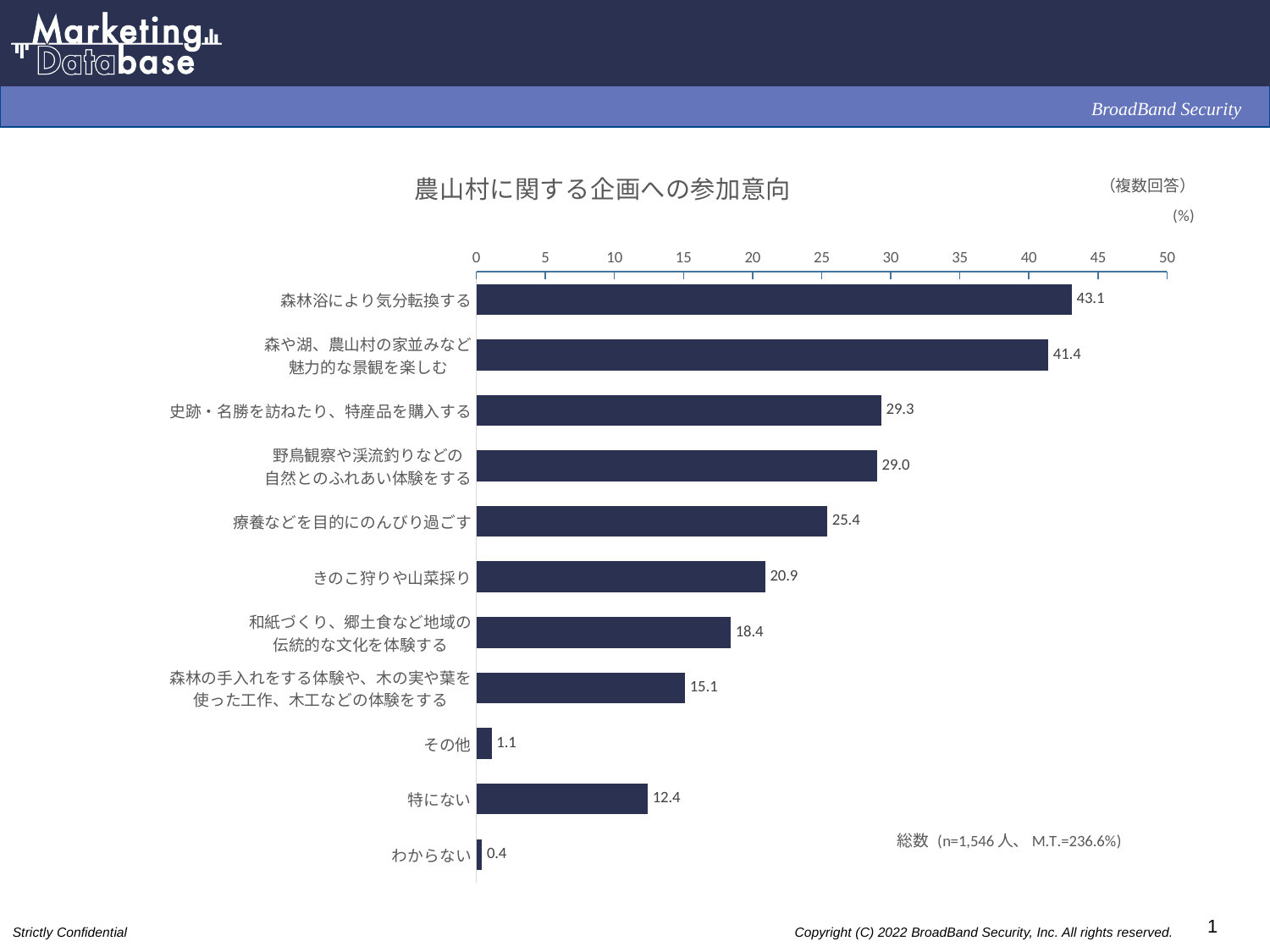

### Chart: 農山村に関する企画への参加意向

| Category |  |
|---|---|
| 森林浴により気分転換する | 43.1 |
| 森や湖、農山村の家並みなど
魅力的な景観を楽しむ | 41.4 |
| 史跡・名勝を訪ねたり、特産品を購入する | 29.3 |
| 野鳥観察や渓流釣りなどの
自然とのふれあい体験をする | 29.0 |
| 療養などを目的にのんびり過ごす | 25.4 |
| きのこ狩りや山菜採り | 20.9 |
| 和紙づくり、郷土食など地域の
伝統的な文化を体験する | 18.4 |
| 森林の手入れをする体験や、木の実や葉を
使った工作、木工などの体験をする | 15.1 |
| その他 | 1.1 |
| 特にない | 12.4 |
| わからない | 0.4 |